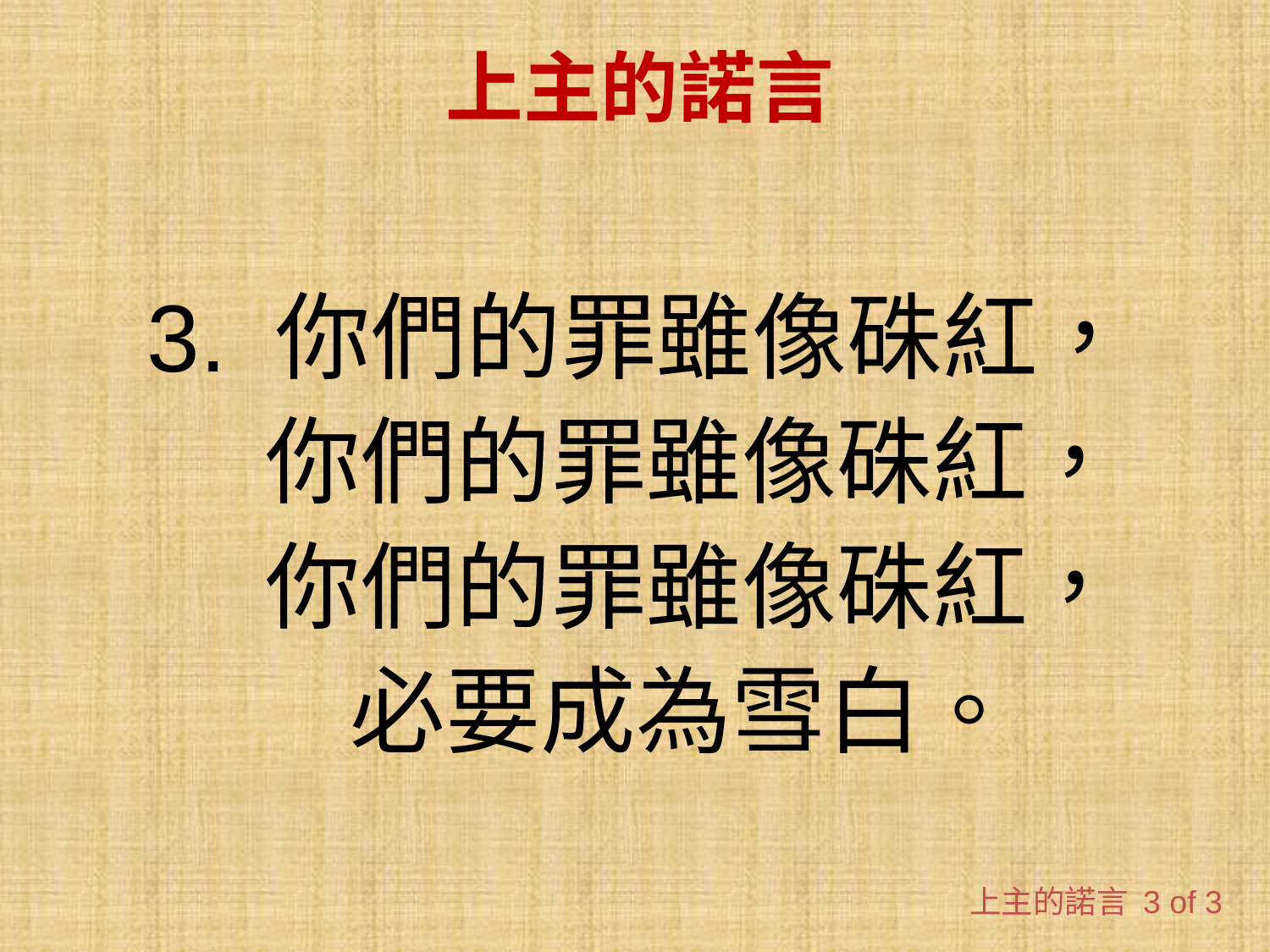

# 上主的諾言
3. 你們的罪雖像硃紅，
    你們的罪雖像硃紅，
    你們的罪雖像硃紅，
   必要成為雪白。

上主的諾言 3 of 3